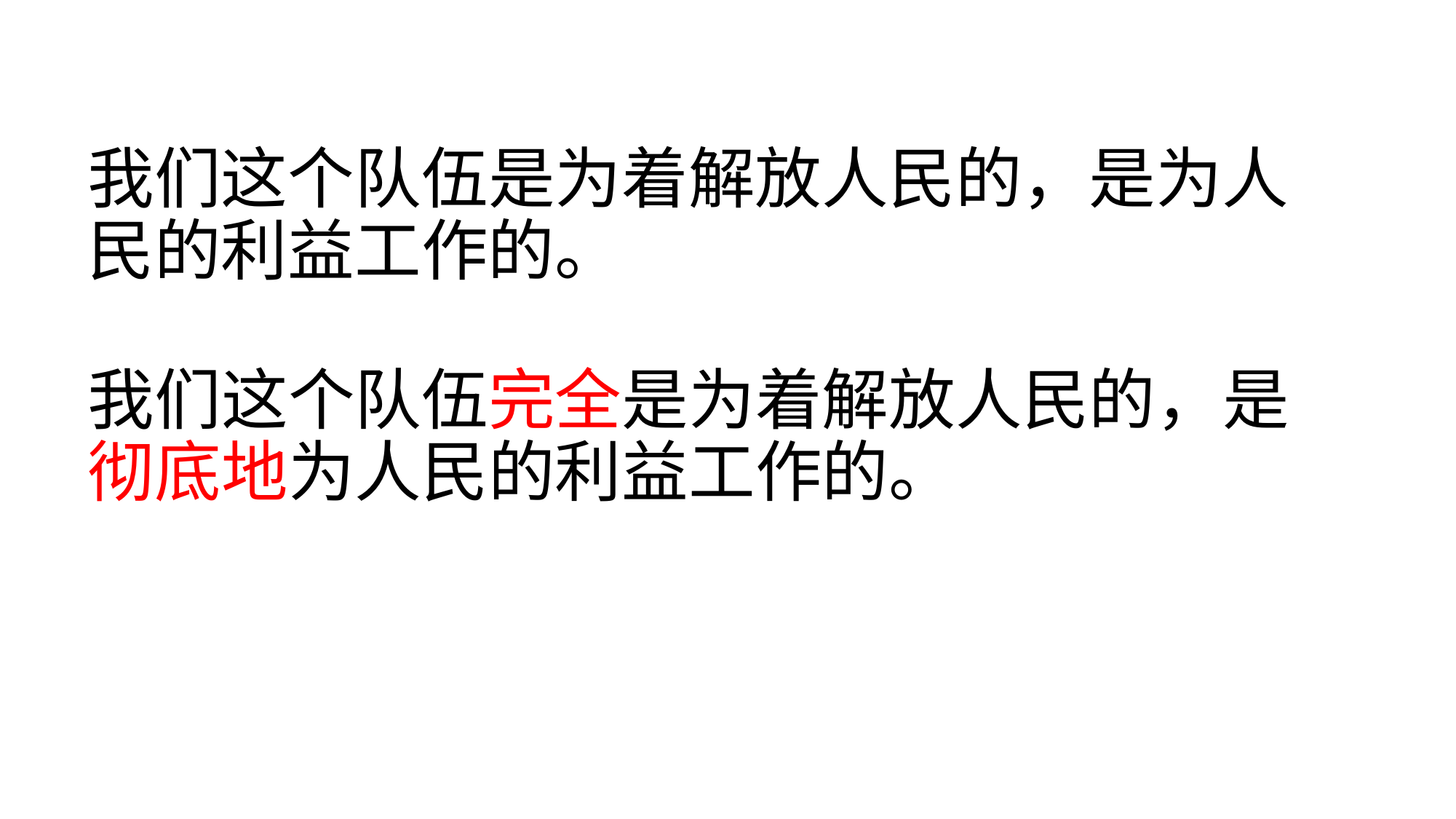

我们这个队伍是为着解放人民的，是为人民的利益工作的。
# 我们这个队伍完全是为着解放人民的，是彻底地为人民的利益工作的。